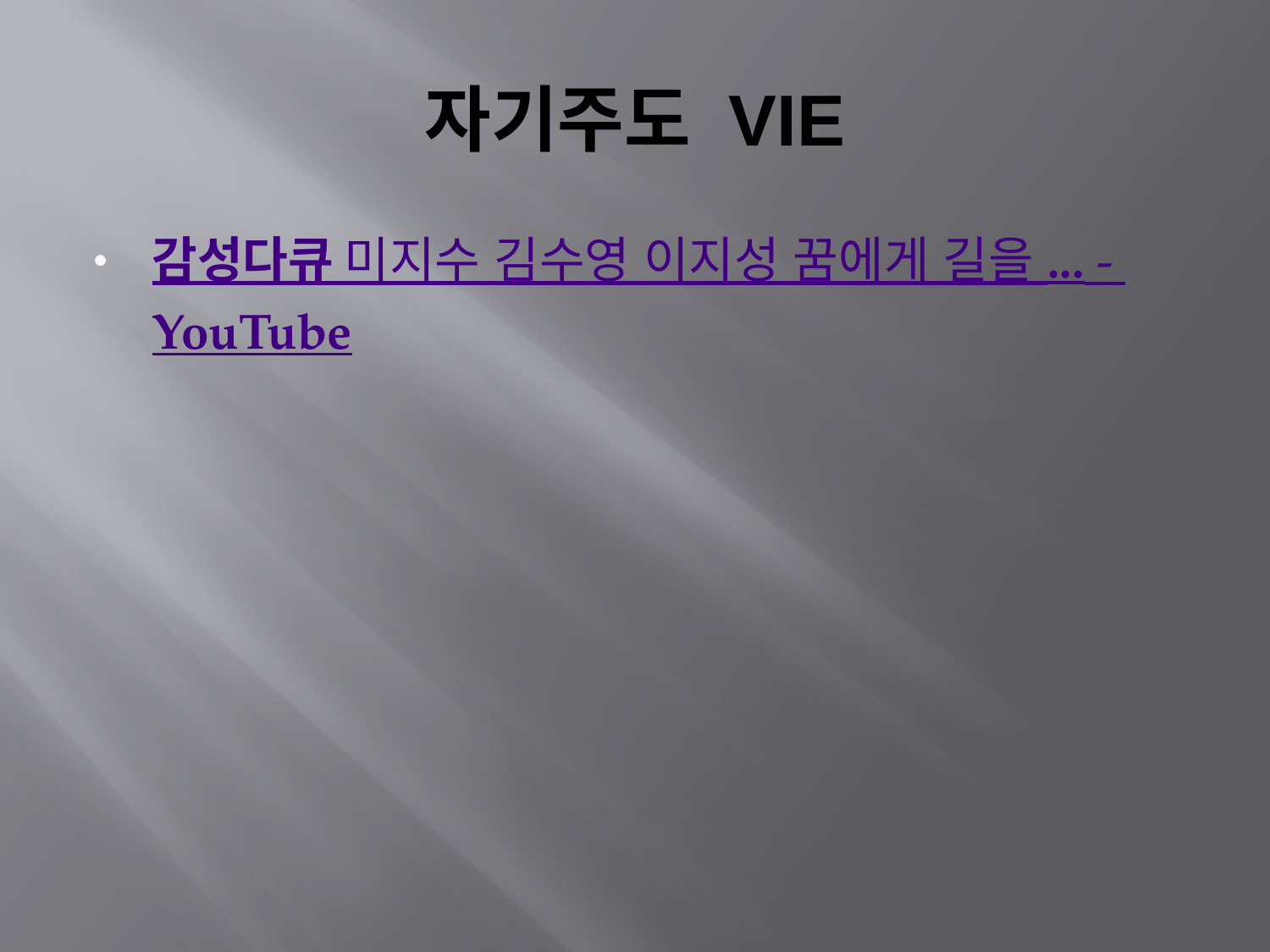

# 자기주도 VIE
감성다큐 미지수 김수영 이지성 꿈에게 길을 ... - YouTube